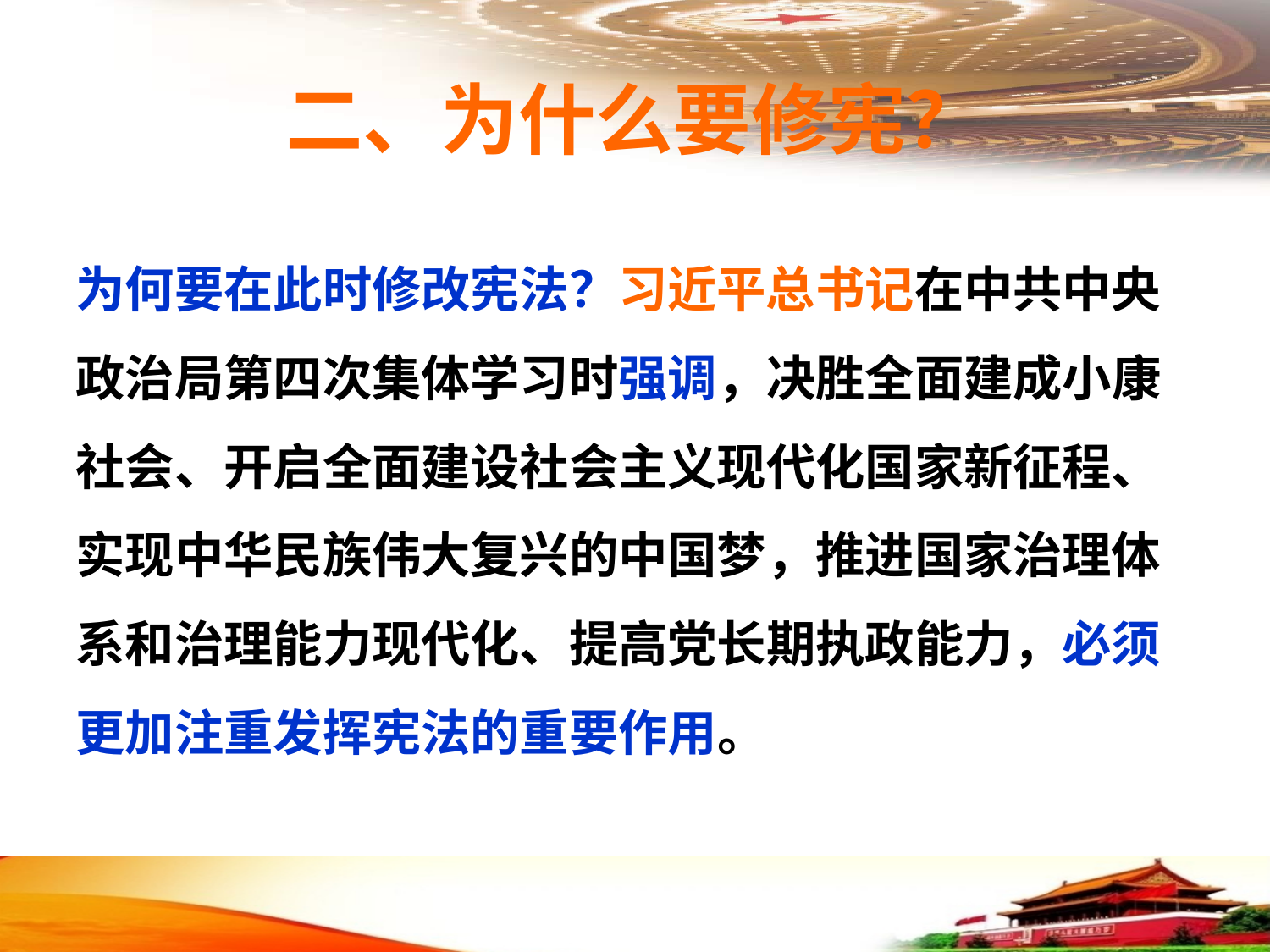

# 二、为什么要修宪？
为何要在此时修改宪法？习近平总书记在中共中央政治局第四次集体学习时强调，决胜全面建成小康社会、开启全面建设社会主义现代化国家新征程、实现中华民族伟大复兴的中国梦，推进国家治理体系和治理能力现代化、提高党长期执政能力，必须更加注重发挥宪法的重要作用。